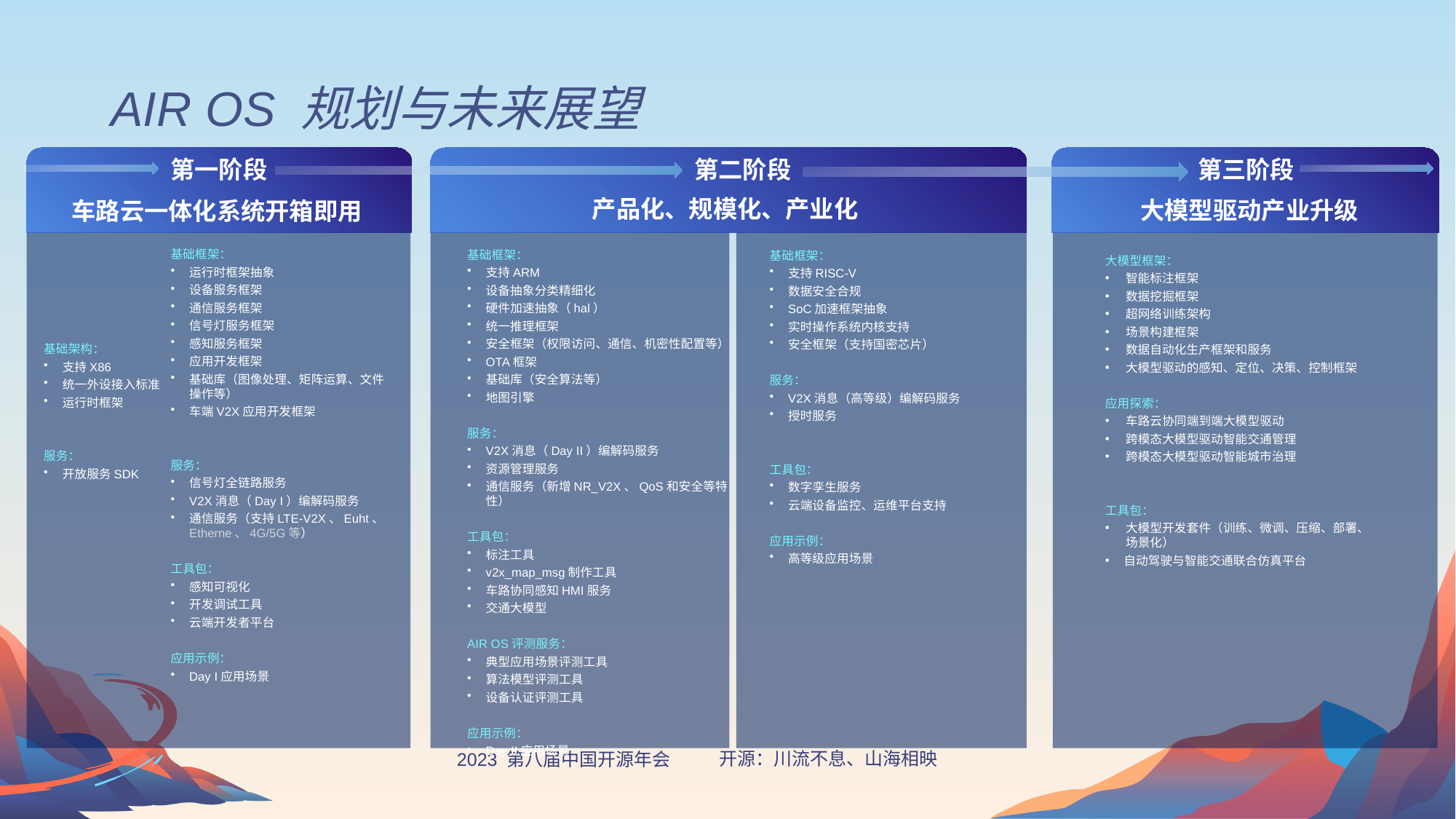

# AIR OS 规划与未来展望

第三阶段
第一阶段
第二阶段

产品化、规模化、产业化
大模型驱动产业升级
车路云一体化系统开箱即用

大模型框架：
智能标注框架
数据挖掘框架
超网络训练架构
场景构建框架
数据自动化生产框架和服务
大模型驱动的感知、定位、决策、控制框架

应用探索：
车路云协同端到端大模型驱动
跨模态大模型驱动智能交通管理
跨模态大模型驱动智能城市治理

工具包：
大模型开发套件（训练、微调、压缩、部署、场景化）
自动驾驶与智能交通联合仿真平台

基础框架：
运行时框架抽象
设备服务框架
通信服务框架
信号灯服务框架
感知服务框架
应用开发框架
基础库（图像处理、矩阵运算、文件操作等）
车端V2X应用开发框架

服务：
信号灯全链路服务
V2X消息（Day I）编解码服务
通信服务（支持LTE-V2X、Euht、Etherne、4G/5G等）

工具包：
感知可视化
开发调试工具
云端开发者平台

应用示例：
Day I应用场景

基础框架：
支持ARM
设备抽象分类精细化
硬件加速抽象（hal）
统一推理框架
安全框架（权限访问、通信、机密性配置等）
OTA框架
基础库（安全算法等）
地图引擎

服务：
V2X消息（Day II）编解码服务
资源管理服务
通信服务（新增NR_V2X、QoS和安全等特性）

工具包：
标注工具
v2x_map_msg制作工具
车路协同感知HMI服务
交通大模型

AIR OS评测服务：
典型应用场景评测工具
算法模型评测工具
设备认证评测工具

应用示例：
Day II应用场景

基础框架：
支持RISC-V
数据安全合规
SoC加速框架抽象
实时操作系统内核支持
安全框架（支持国密芯片）

服务：
V2X消息（高等级）编解码服务
授时服务

工具包：
数字孪生服务
云端设备监控、运维平台支持

应用示例：
高等级应用场景

基础架构：
支持X86
统一外设接入标准
运行时框架

服务：
开放服务SDK